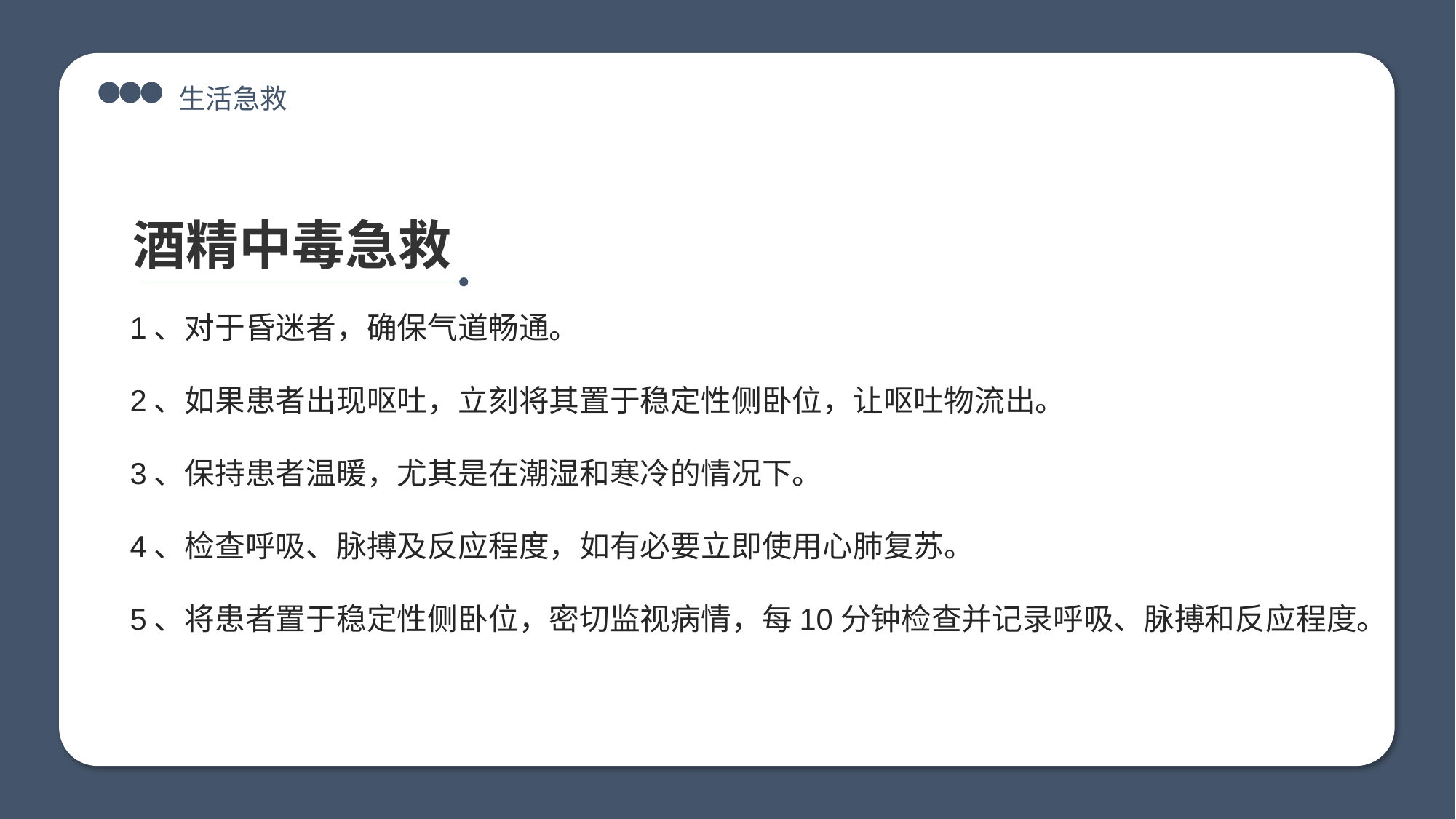

生活急救
酒精中毒急救
    1、对于昏迷者，确保气道畅通。

    2、如果患者出现呕吐，立刻将其置于稳定性侧卧位，让呕吐物流出。

    3、保持患者温暖，尤其是在潮湿和寒冷的情况下。

    4、检查呼吸、脉搏及反应程度，如有必要立即使用心肺复苏。

    5、将患者置于稳定性侧卧位，密切监视病情，每10分钟检查并记录呼吸、脉搏和反应程度。